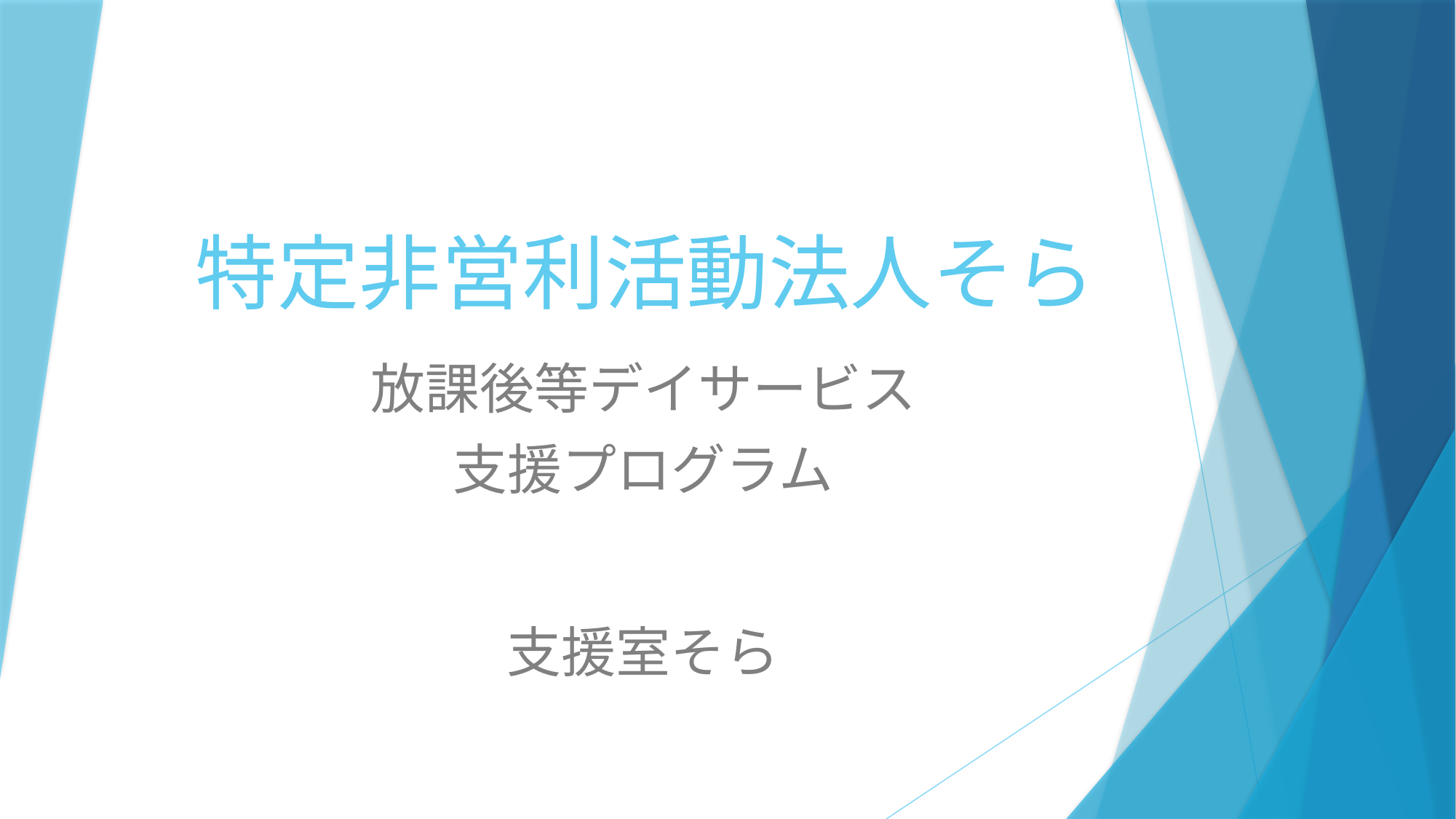

# 特定非営利活動法人そら
放課後等デイサービス
支援プログラム
支援室そら